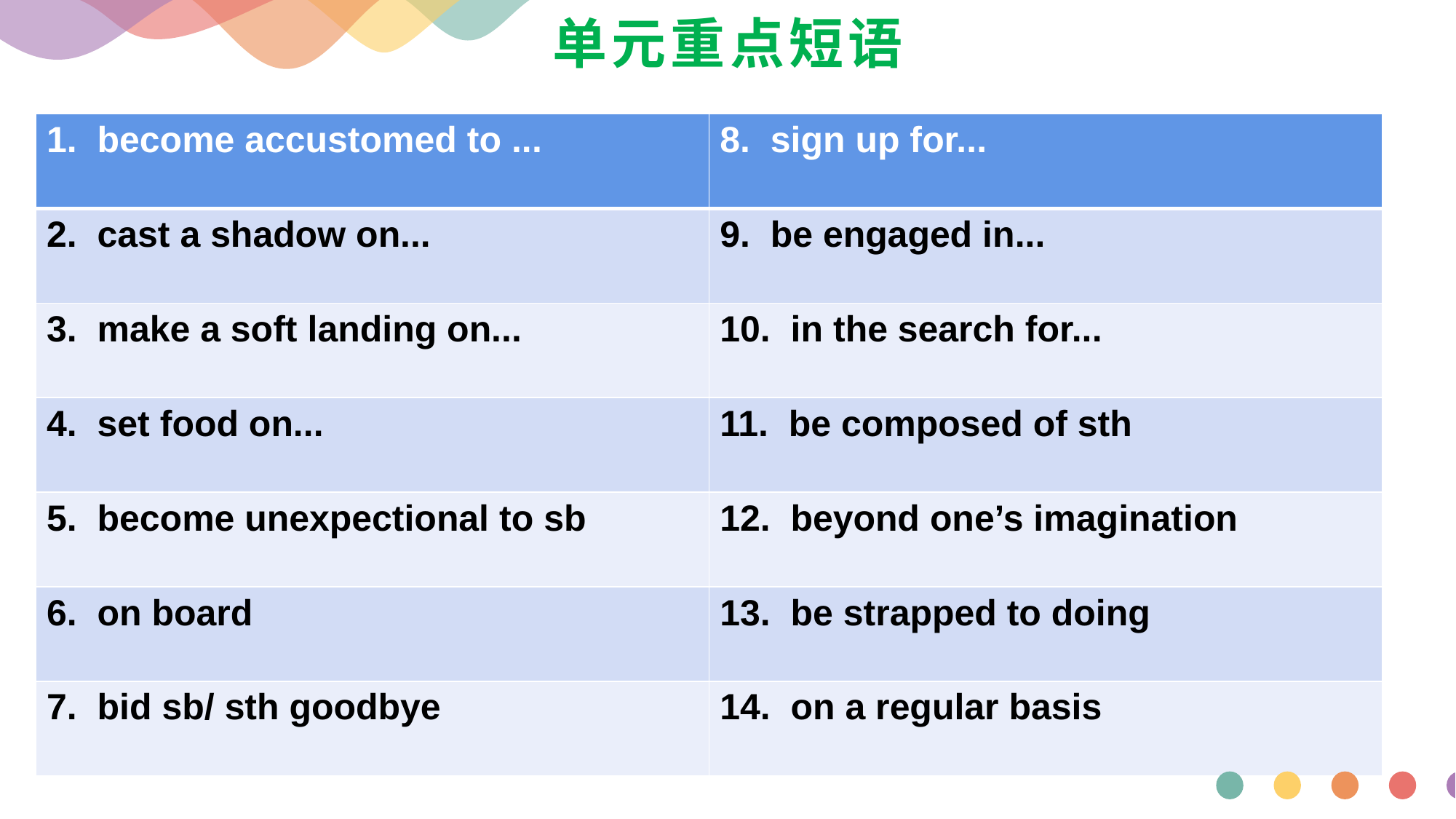

# 单元重点短语
| 1. become accustomed to ... | 8. sign up for... |
| --- | --- |
| 2. cast a shadow on... | 9. be engaged in... |
| 3. make a soft landing on... | 10. in the search for... |
| 4. set food on... | 11. be composed of sth |
| 5. become unexpectional to sb | 12. beyond one’s imagination |
| 6. on board | 13. be strapped to doing |
| 7. bid sb/ sth goodbye | 14. on a regular basis |